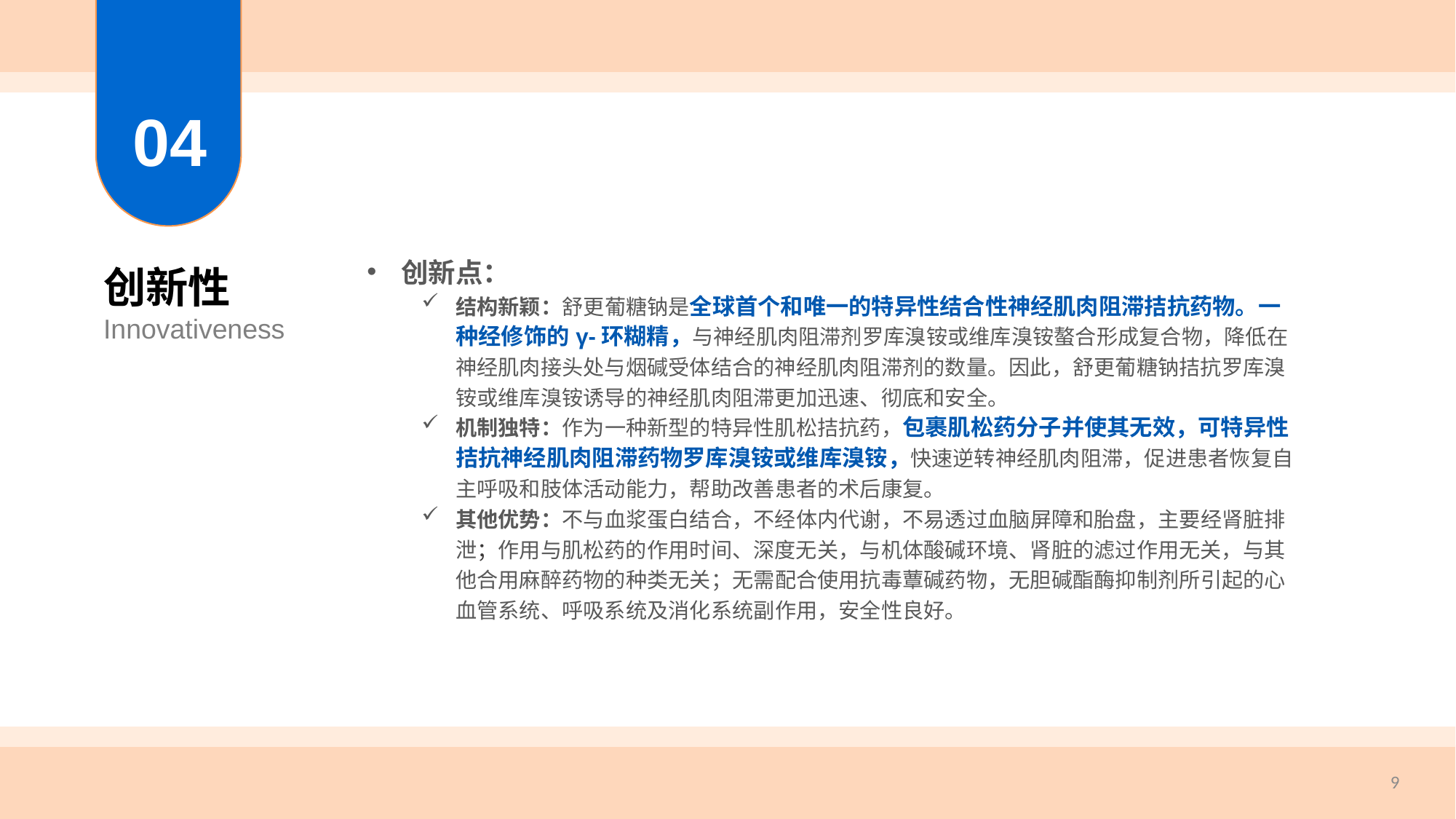

04
| 创新点： 结构新颖：舒更葡糖钠是全球首个和唯一的特异性结合性神经肌肉阻滞拮抗药物。一种经修饰的γ-环糊精，与神经肌肉阻滞剂罗库溴铵或维库溴铵螯合形成复合物，降低在神经肌肉接头处与烟碱受体结合的神经肌肉阻滞剂的数量。因此，舒更葡糖钠拮抗罗库溴铵或维库溴铵诱导的神经肌肉阻滞更加迅速、彻底和安全。 机制独特：作为一种新型的特异性肌松拮抗药，包裹肌松药分子并使其无效，可特异性拮抗神经肌肉阻滞药物罗库溴铵或维库溴铵，快速逆转神经肌肉阻滞，促进患者恢复自主呼吸和肢体活动能力，帮助改善患者的术后康复。 其他优势：不与血浆蛋白结合，不经体内代谢，不易透过血脑屏障和胎盘，主要经肾脏排泄；作用与肌松药的作用时间、深度无关，与机体酸碱环境、肾脏的滤过作用无关，与其他合用麻醉药物的种类无关；无需配合使用抗毒蕈碱药物，无胆碱酯酶抑制剂所引起的心血管系统、呼吸系统及消化系统副作用，安全性良好。 |
| --- |
创新性
Innovativeness
9